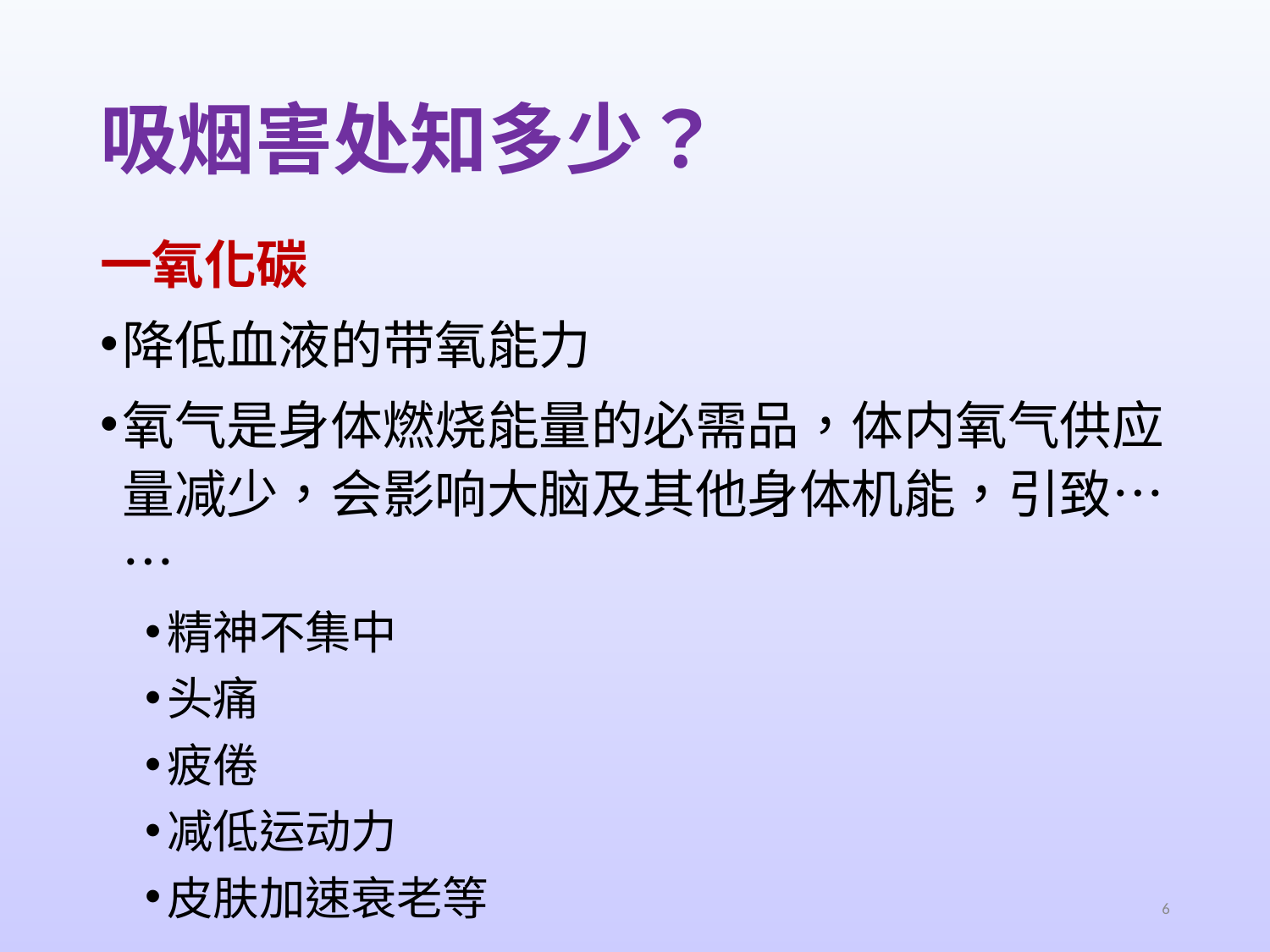

# 吸烟害处知多少？
一氧化碳
降低血液的带氧能力
氧气是身体燃烧能量的必需品，体内氧气供应量减少，会影响大脑及其他身体机能，引致……
精神不集中
头痛
疲倦
减低运动力
皮肤加速衰老等
6